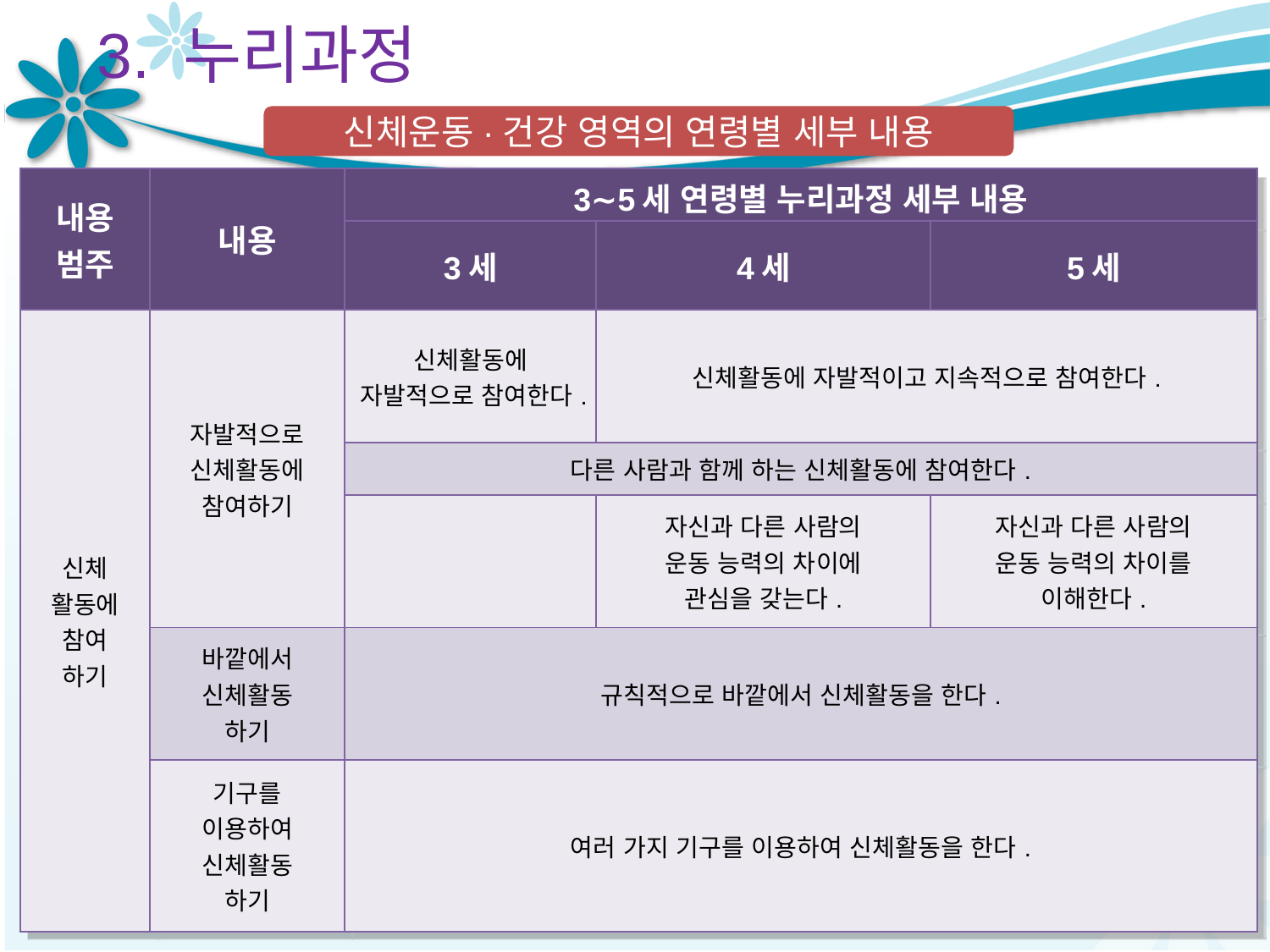

3. 누리과정
신체운동·건강 영역의 연령별 세부 내용
| 내용 범주 | 내용 | 3∼5세 연령별 누리과정 세부 내용 |  |  |
| --- | --- | --- | --- | --- |
|  |  | 3세 | 4세 | 5세 |
| 신체 활동에 참여 하기 | 자발적으로 신체활동에 참여하기 | 신체활동에 자발적으로 참여한다. | 신체활동에 자발적이고 지속적으로 참여한다. |  |
|  |  | 다른 사람과 함께 하는 신체활동에 참여한다. |  |  |
|  |  |  | 자신과 다른 사람의 운동 능력의 차이에 관심을 갖는다. | 자신과 다른 사람의 운동 능력의 차이를 이해한다. |
|  | 바깥에서 신체활동 하기 | 규칙적으로 바깥에서 신체활동을 한다. |  |  |
|  | 기구를 이용하여 신체활동 하기 | 여러 가지 기구를 이용하여 신체활동을 한다. |  |  |